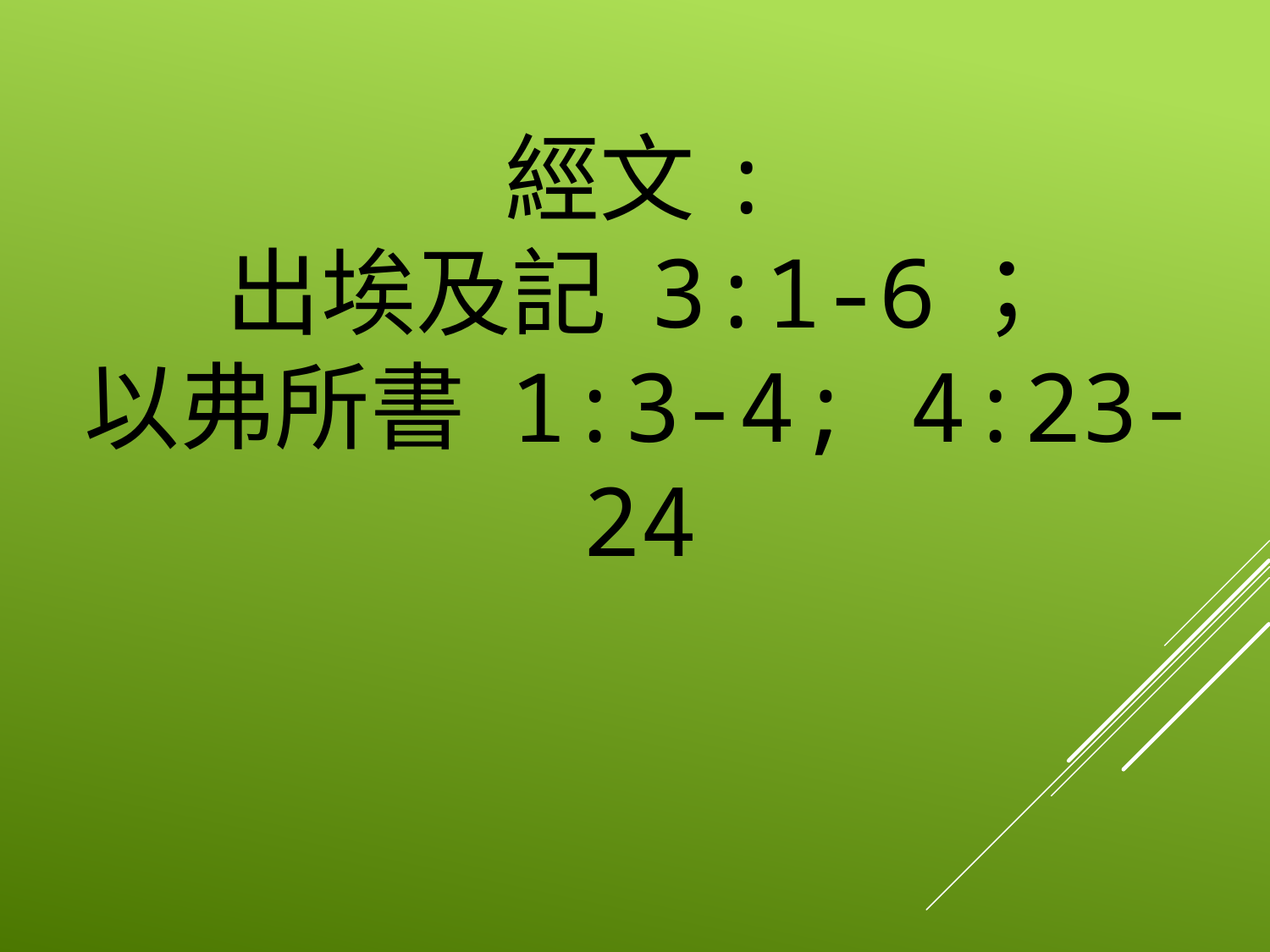

# 經文: 出埃及記 3:1-6； 以弗所書 1:3-4; 4:23-24